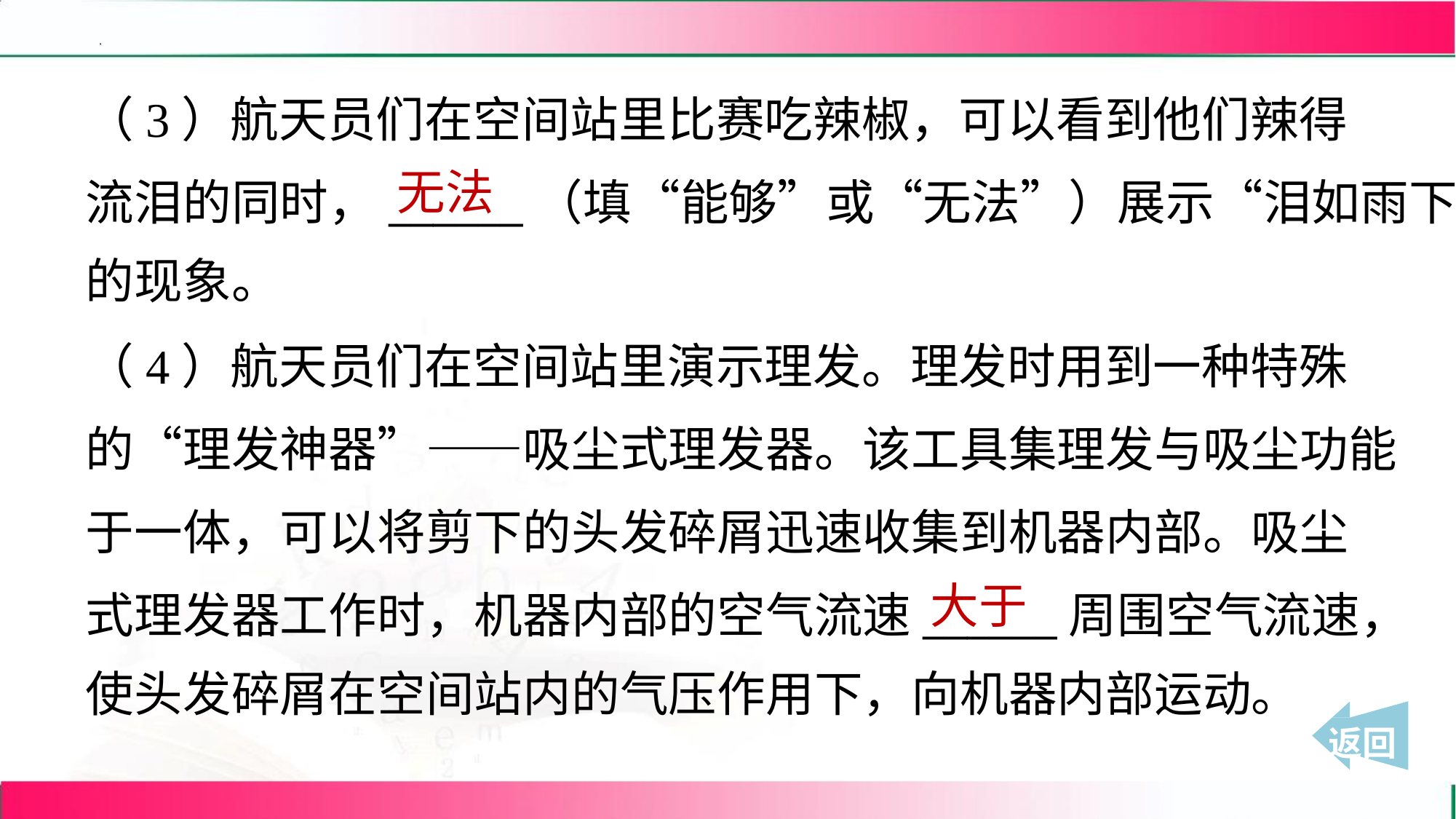

（3）航天员们在空间站里比赛吃辣椒，可以看到他们辣得
流泪的同时，______（填“能够”或“无法”）展示“泪如雨下”
的现象。
无法
（4）航天员们在空间站里演示理发。理发时用到一种特殊
的“理发神器”——吸尘式理发器。该工具集理发与吸尘功能
于一体，可以将剪下的头发碎屑迅速收集到机器内部。吸尘
式理发器工作时，机器内部的空气流速______周围空气流速，
使头发碎屑在空间站内的气压作用下，向机器内部运动。
大于
 返回